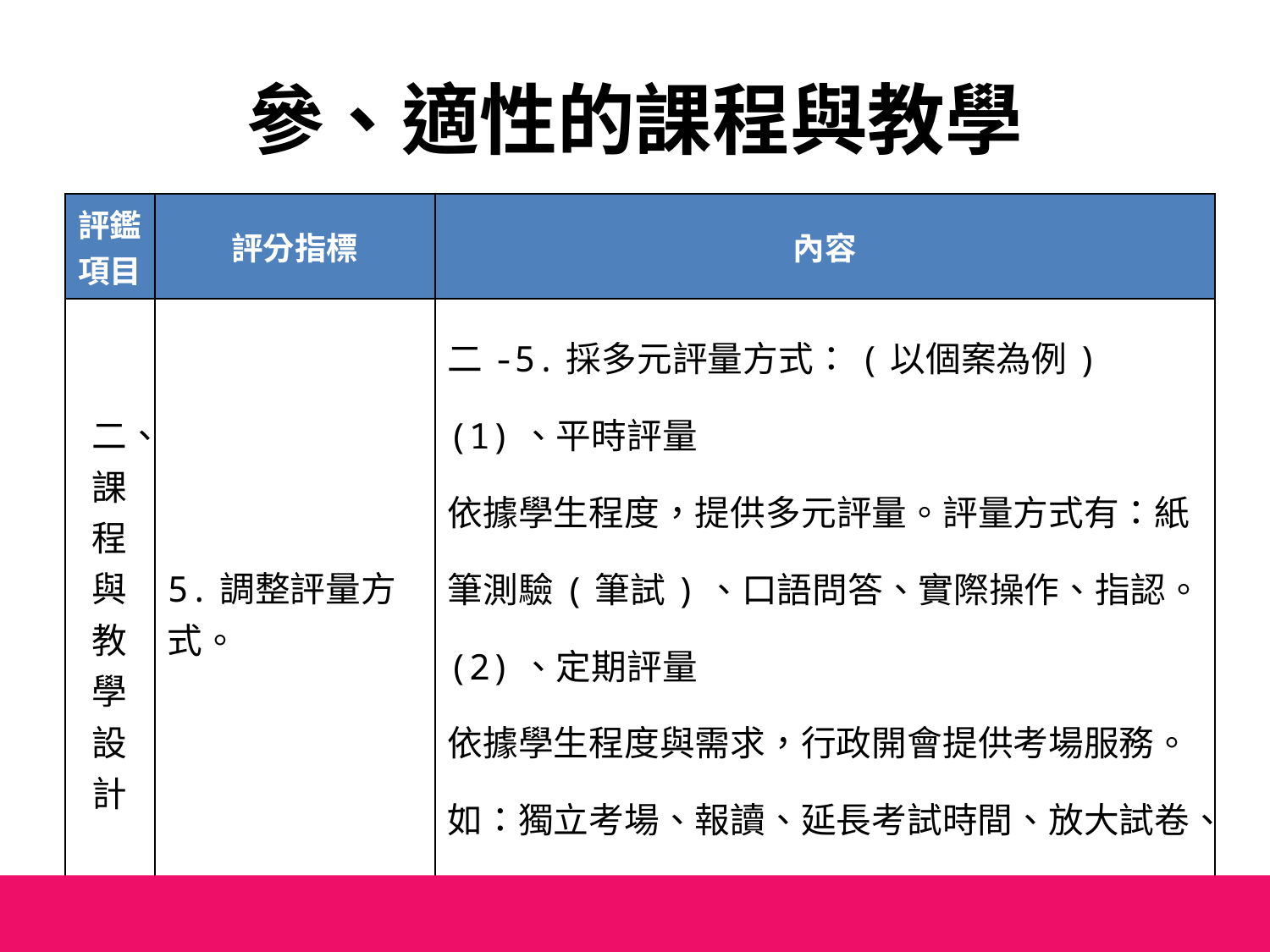

# 參、適性的課程與教學
| 評鑑項目 | 評分指標 | 內容 |
| --- | --- | --- |
| 二、課程與教學設計 | 5.調整評量方式。 | 二-5.採多元評量方式：(以個案為例) (1)、平時評量 依據學生程度，提供多元評量。評量方式有：紙筆測驗(筆試)、口語問答、實際操作、指認。 (2)、定期評量 依據學生程度與需求，行政開會提供考場服務。如：獨立考場、報讀、延長考試時間、放大試卷、試卷調整等。 |